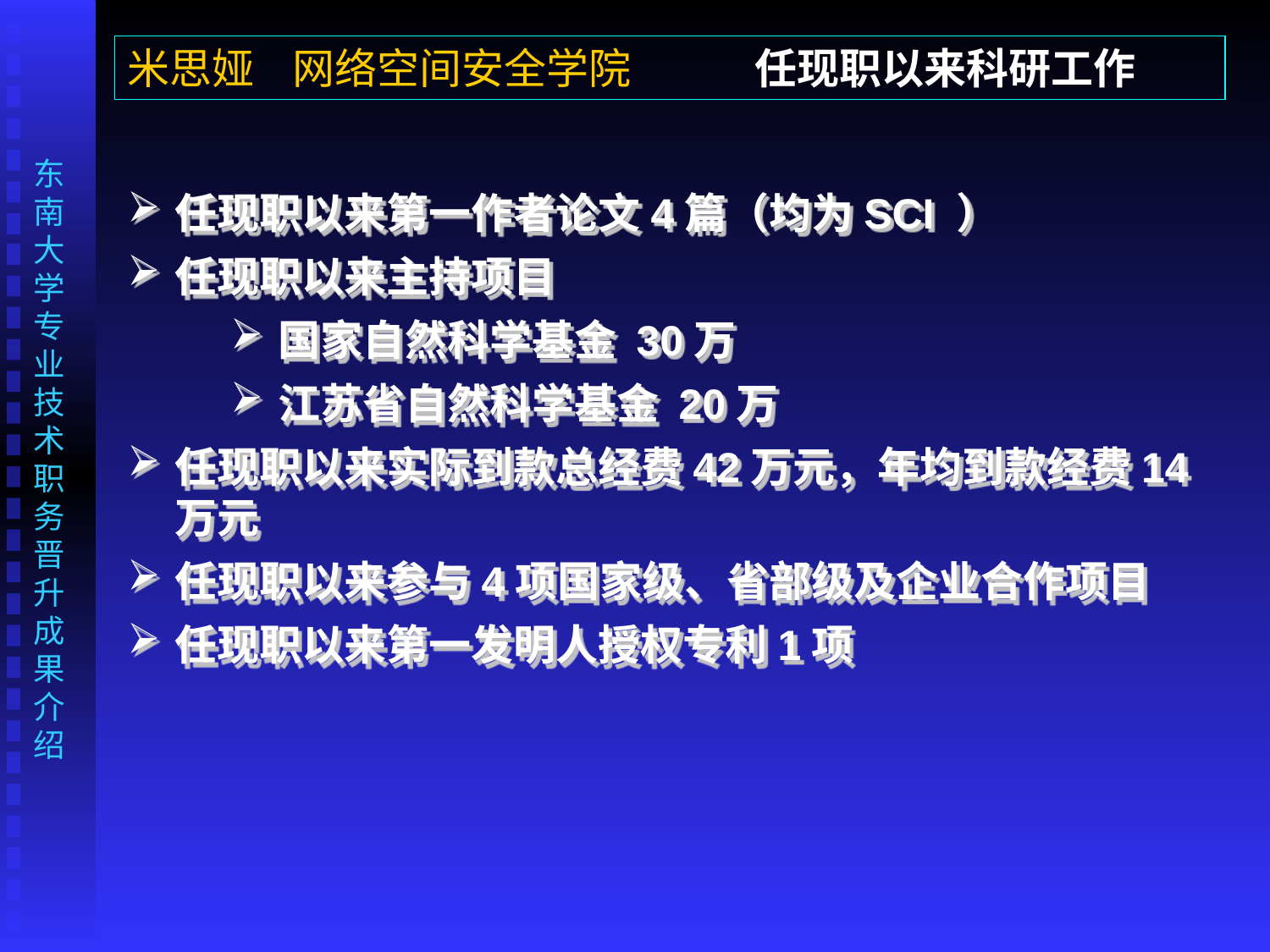

米思娅    网络空间安全学院             任现职以来科研工作
任现职以来第一作者论文4篇（均为SCI ）
任现职以来主持项目
国家自然科学基金 30万
江苏省自然科学基金 20万
任现职以来实际到款总经费42万元，年均到款经费14万元
任现职以来参与4项国家级、省部级及企业合作项目
任现职以来第一发明人授权专利1项